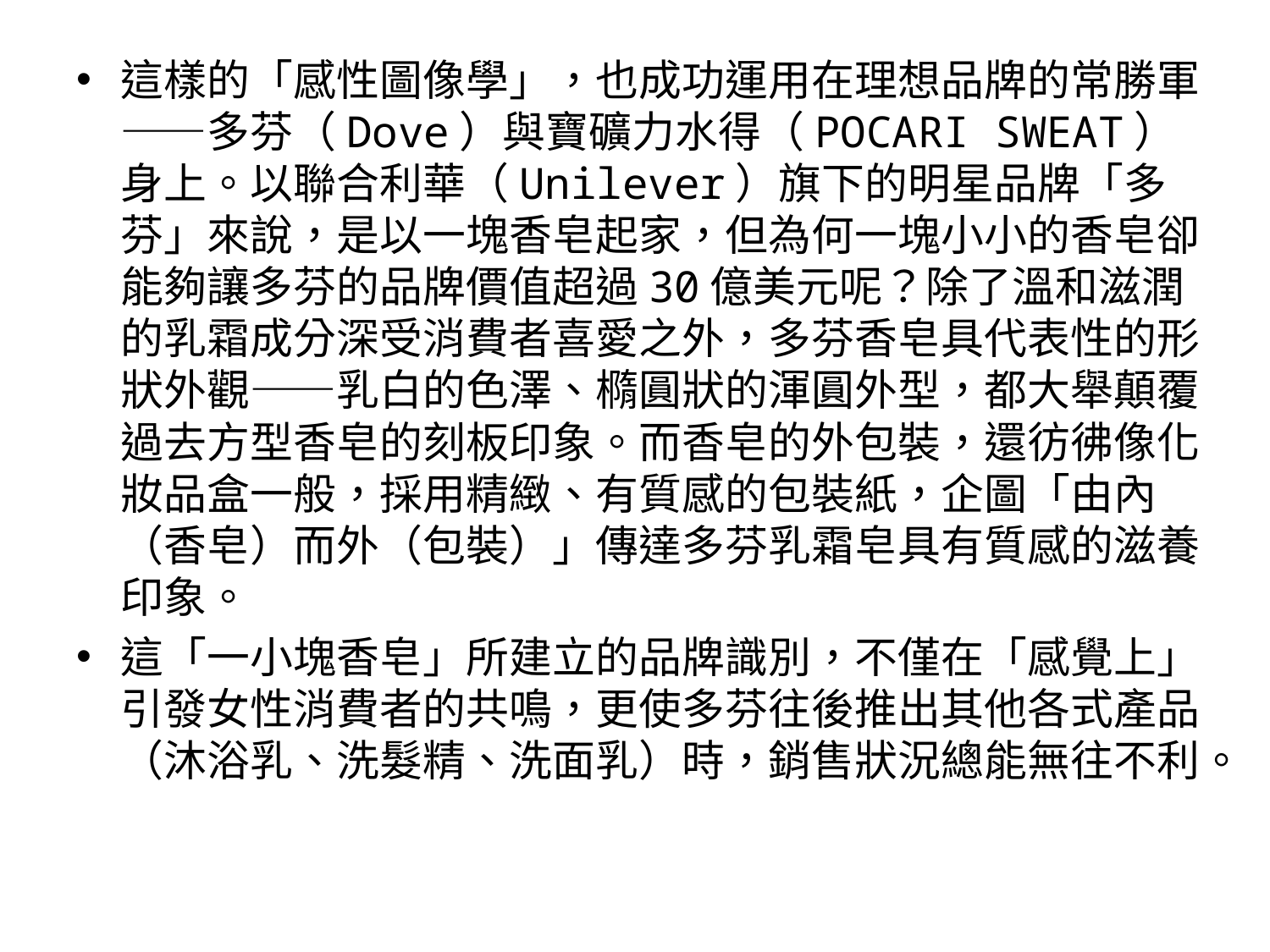

這樣的「感性圖像學」，也成功運用在理想品牌的常勝軍――多芬（Dove）與寶礦力水得（POCARI SWEAT）身上。以聯合利華（Unilever）旗下的明星品牌「多芬」來說，是以一塊香皂起家，但為何一塊小小的香皂卻能夠讓多芬的品牌價值超過30億美元呢？除了溫和滋潤的乳霜成分深受消費者喜愛之外，多芬香皂具代表性的形狀外觀――乳白的色澤、橢圓狀的渾圓外型，都大舉顛覆過去方型香皂的刻板印象。而香皂的外包裝，還彷彿像化妝品盒一般，採用精緻、有質感的包裝紙，企圖「由內（香皂）而外（包裝）」傳達多芬乳霜皂具有質感的滋養印象。
這「一小塊香皂」所建立的品牌識別，不僅在「感覺上」引發女性消費者的共鳴，更使多芬往後推出其他各式產品（沐浴乳、洗髮精、洗面乳）時，銷售狀況總能無往不利。